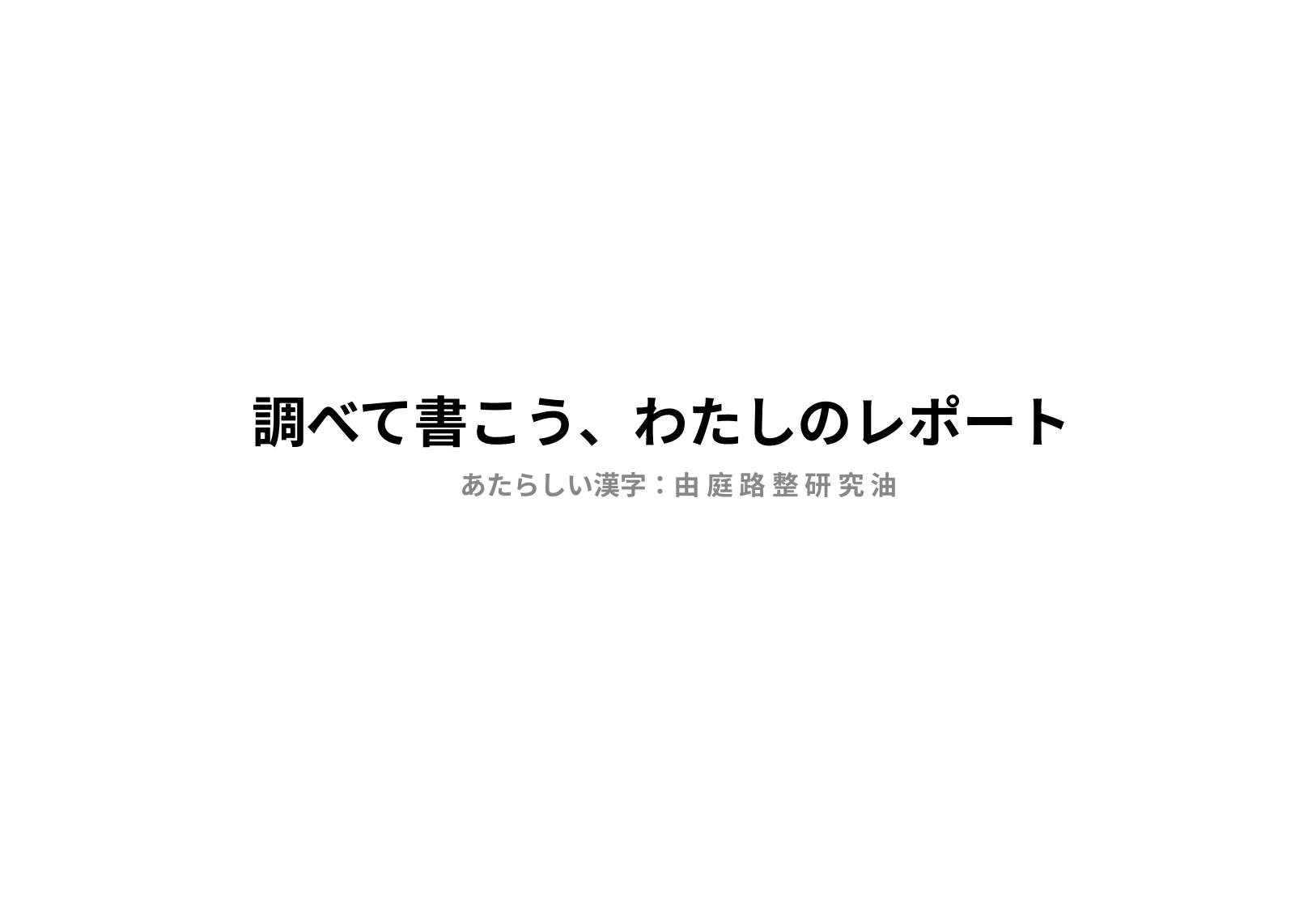

# 調べて書こう、わたしのレポート
あたらしい漢字：由 庭 路 整 研 究 油